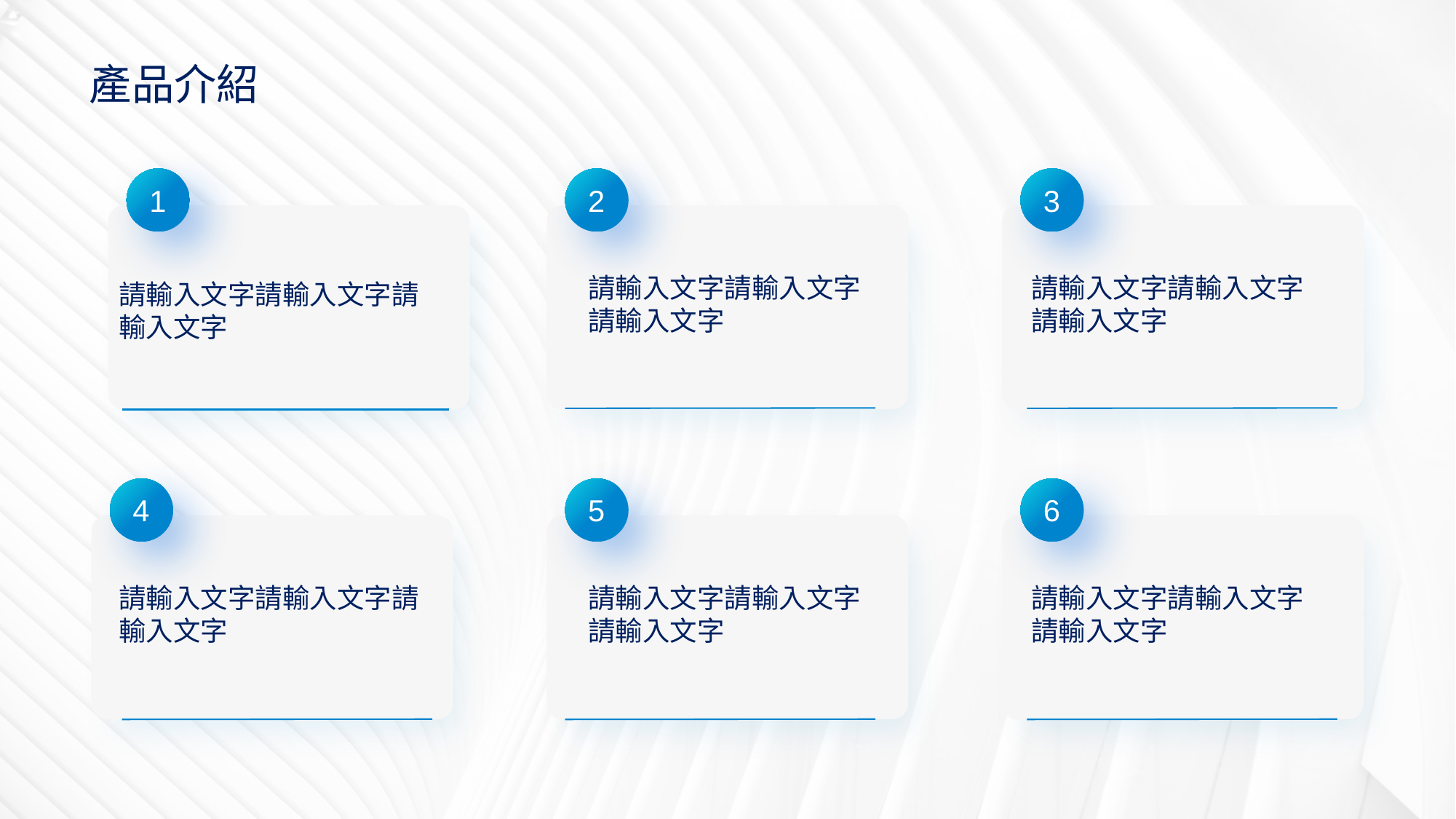

產品介紹

1

2

3

請輸入文字請輸入文字請輸入文字請輸入文字
請輸入文字請輸入文字請輸入文字
請輸入文字請輸入文字請輸入文字
請輸入文字請輸入文字請輸入文字

4

5

6

請輸入文字請輸入文字請輸入文字
請輸入文字請輸入文字請輸入文字
請輸入文字請輸入文字請輸入文字